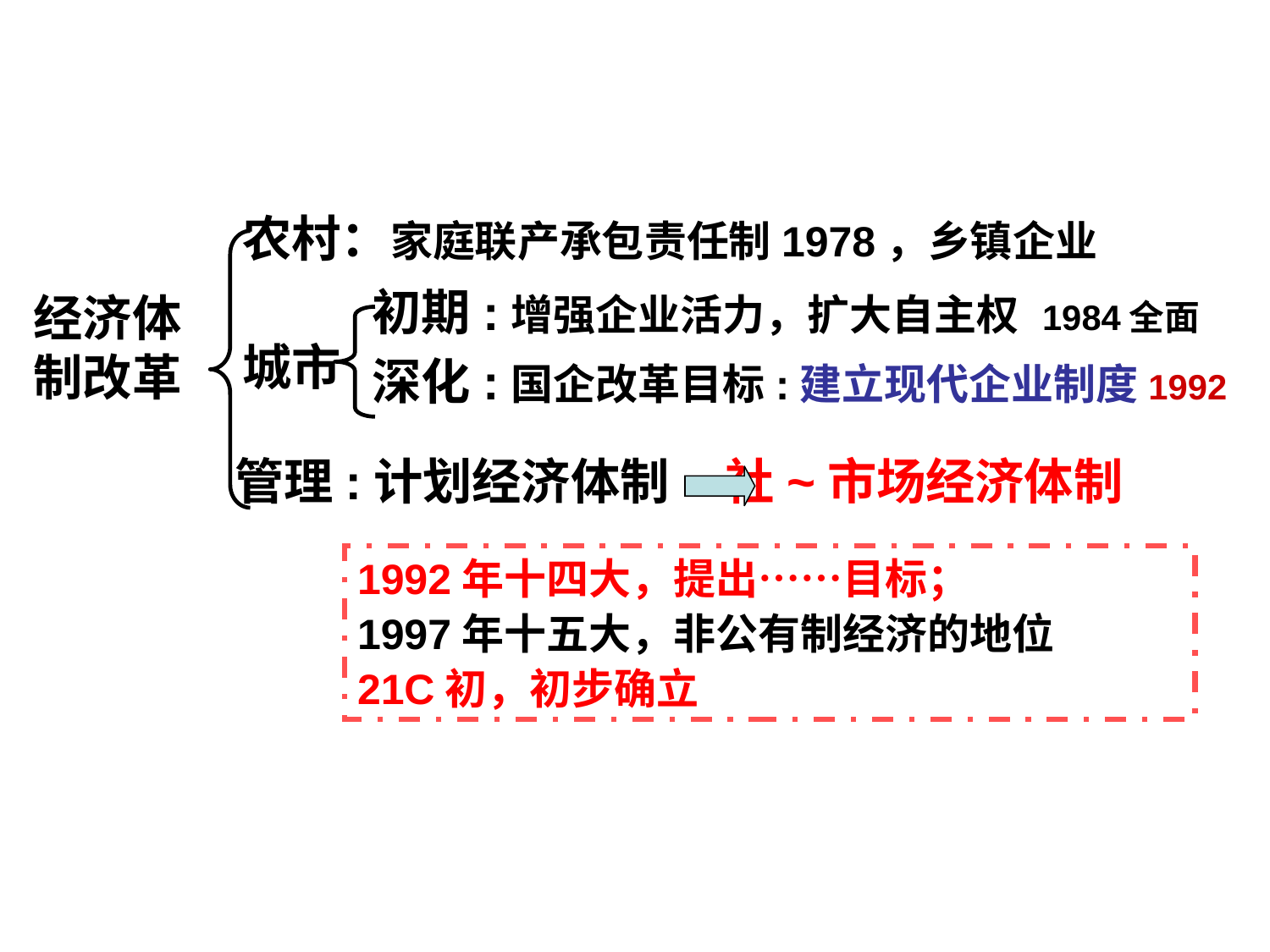

农村：家庭联产承包责任制1978，乡镇企业

城市

初期:增强企业活力，扩大自主权 1984全面
深化:国企改革目标:建立现代企业制度1992
经济体制改革

管理:计划经济体制     社~市场经济体制

1992年十四大，提出……目标；
1997年十五大，非公有制经济的地位
21C初，初步确立